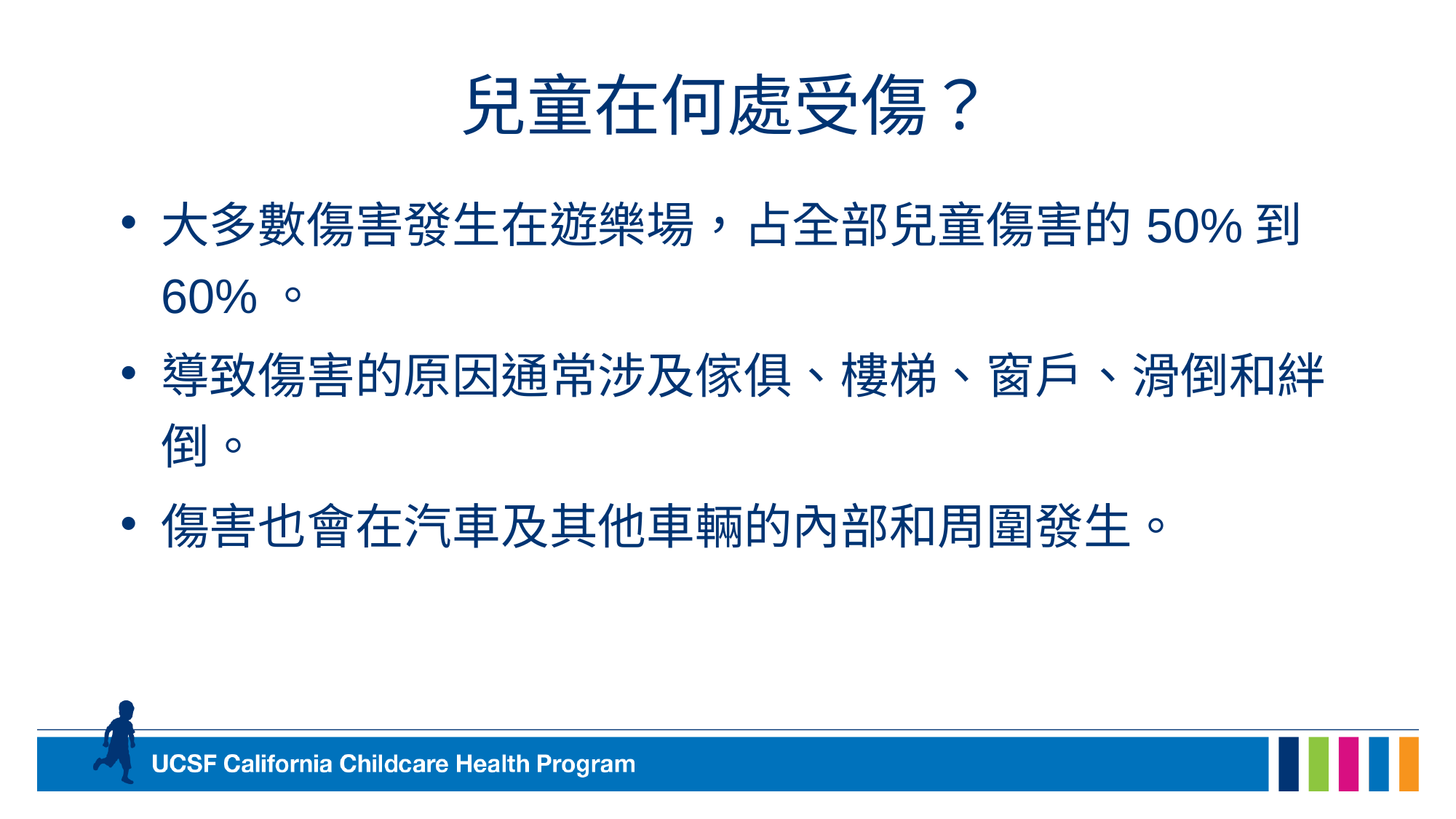

# 兒童在何處受傷？
大多數傷害發生在遊樂場，占全部兒童傷害的50%到60%。
導致傷害的原因通常涉及傢俱、樓梯、窗戶、滑倒和絆倒。
傷害也會在汽車及其他車輛的內部和周圍發生。